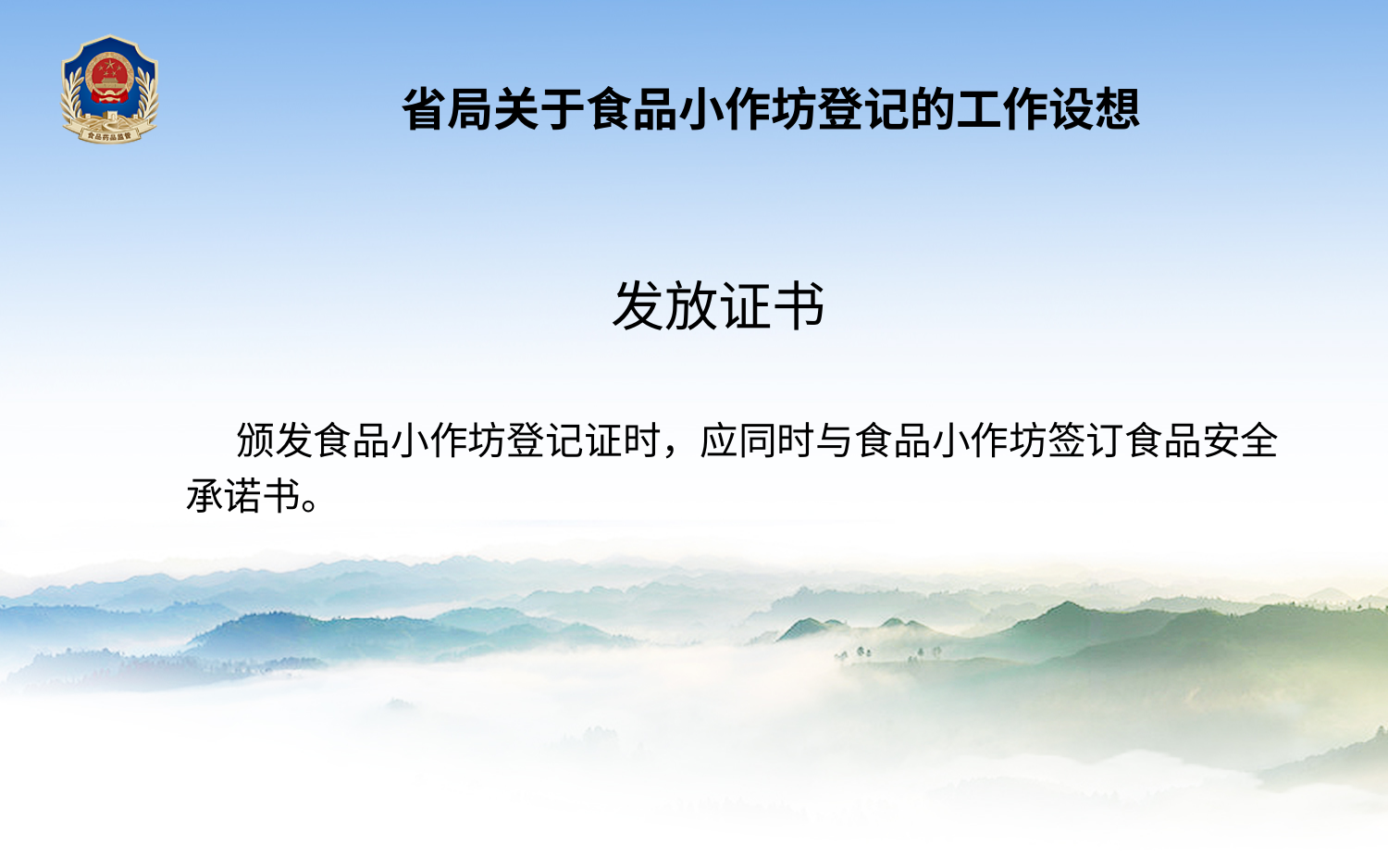

省局关于食品小作坊登记的工作设想

发放证书

           颁发食品小作坊登记证时，应同时与食品小作坊签订食品安全承诺书。